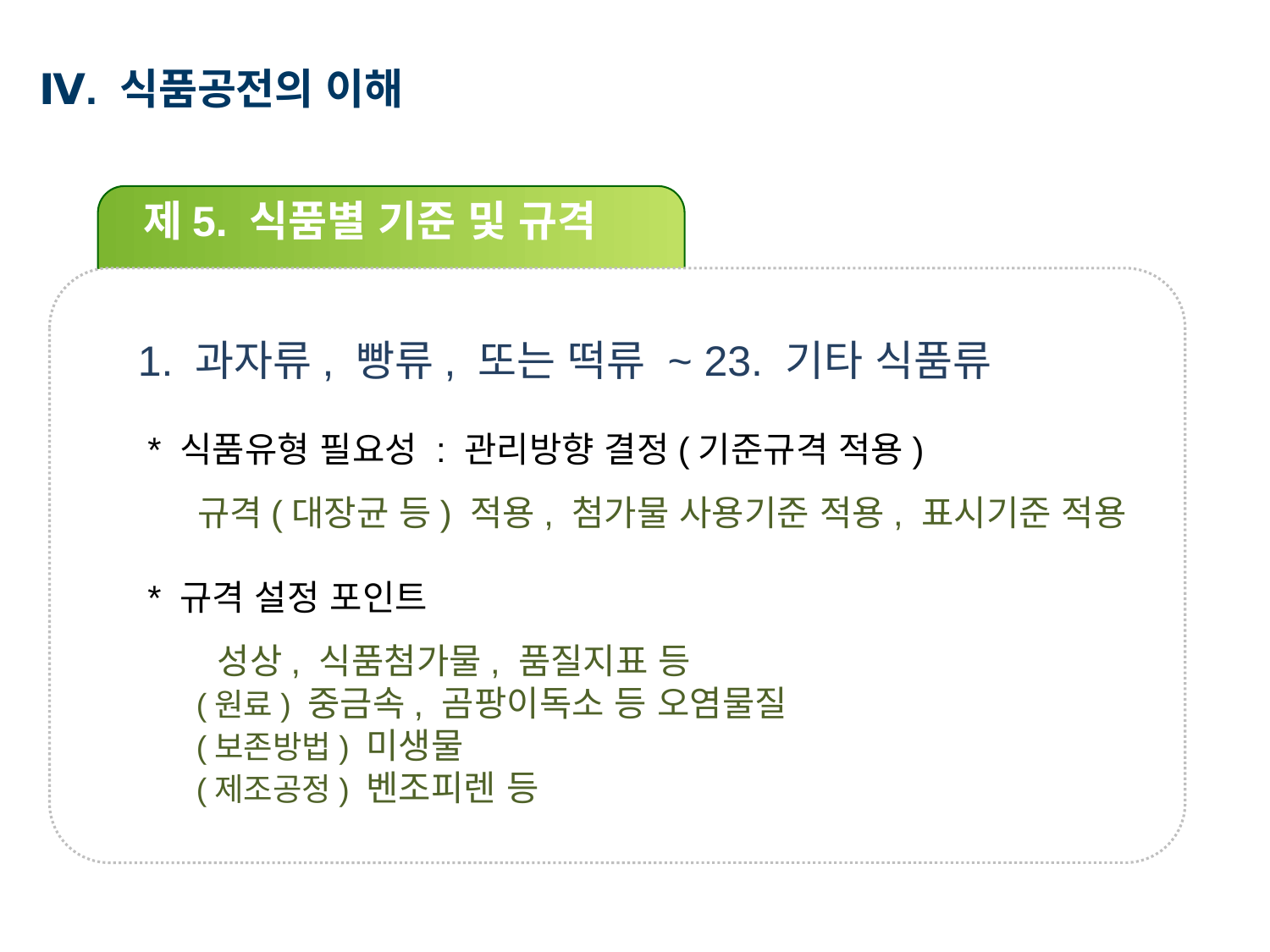

Ⅳ. 식품공전의 이해
제5. 식품별 기준 및 규격

      1. 과자류, 빵류, 또는 떡류 ~ 23. 기타 식품류

       * 식품유형 필요성 : 관리방향 결정(기준규격 적용)
           규격(대장균 등) 적용, 첨가물 사용기준 적용, 표시기준 적용

       * 규격 설정 포인트
             성상, 식품첨가물, 품질지표 등
            (원료) 중금속, 곰팡이독소 등 오염물질
            (보존방법) 미생물
            (제조공정) 벤조피렌 등